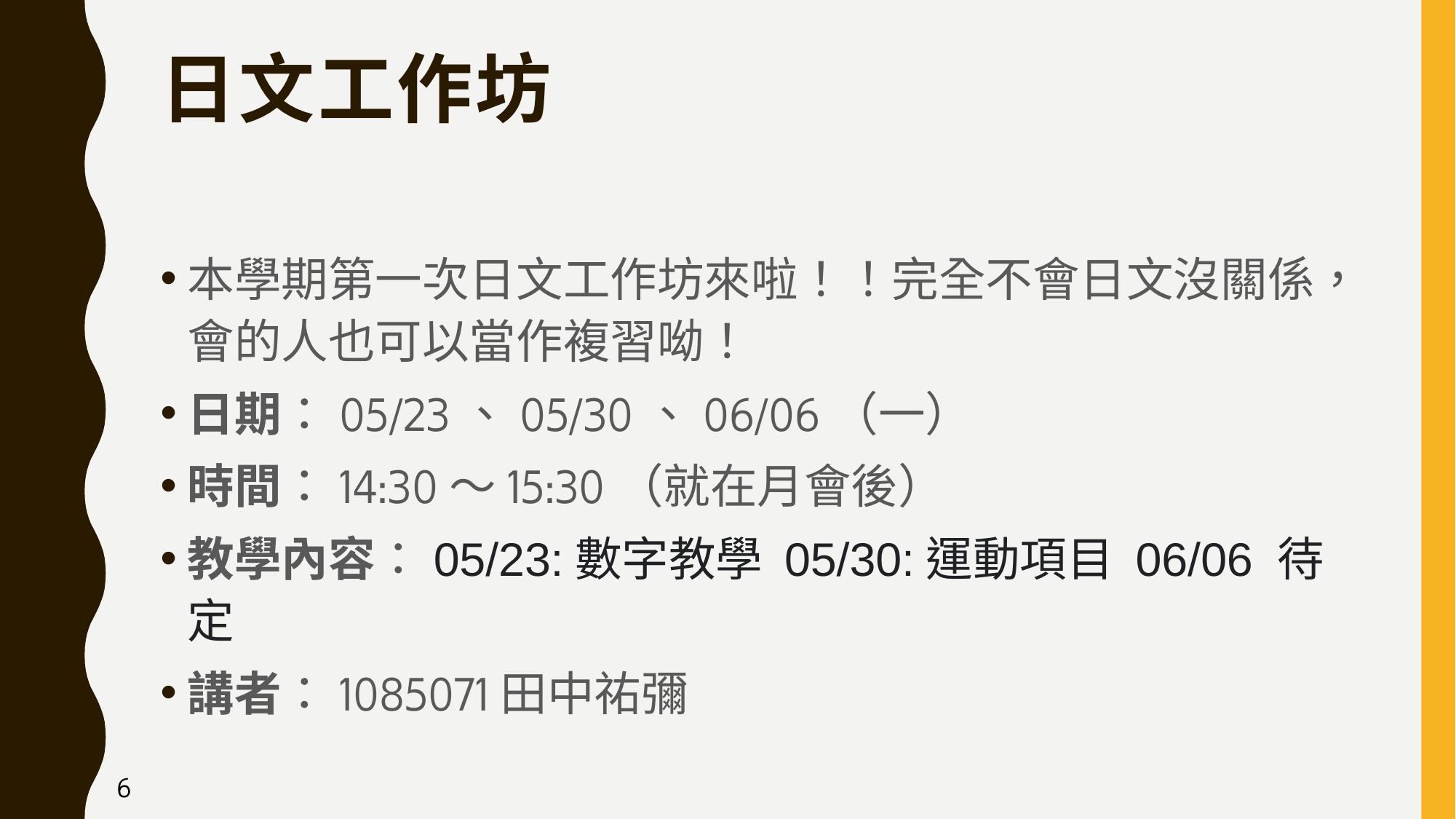

# 日文工作坊

本學期第一次日文工作坊來啦！！完全不會日文沒關係，會的人也可以當作複習呦！
日期：05/23、05/30、06/06（一）
時間：14:30～15:30（就在月會後）
教學內容：05/23:數字教學 05/30:運動項目 06/06 待定
講者：1085071田中祐彌
6